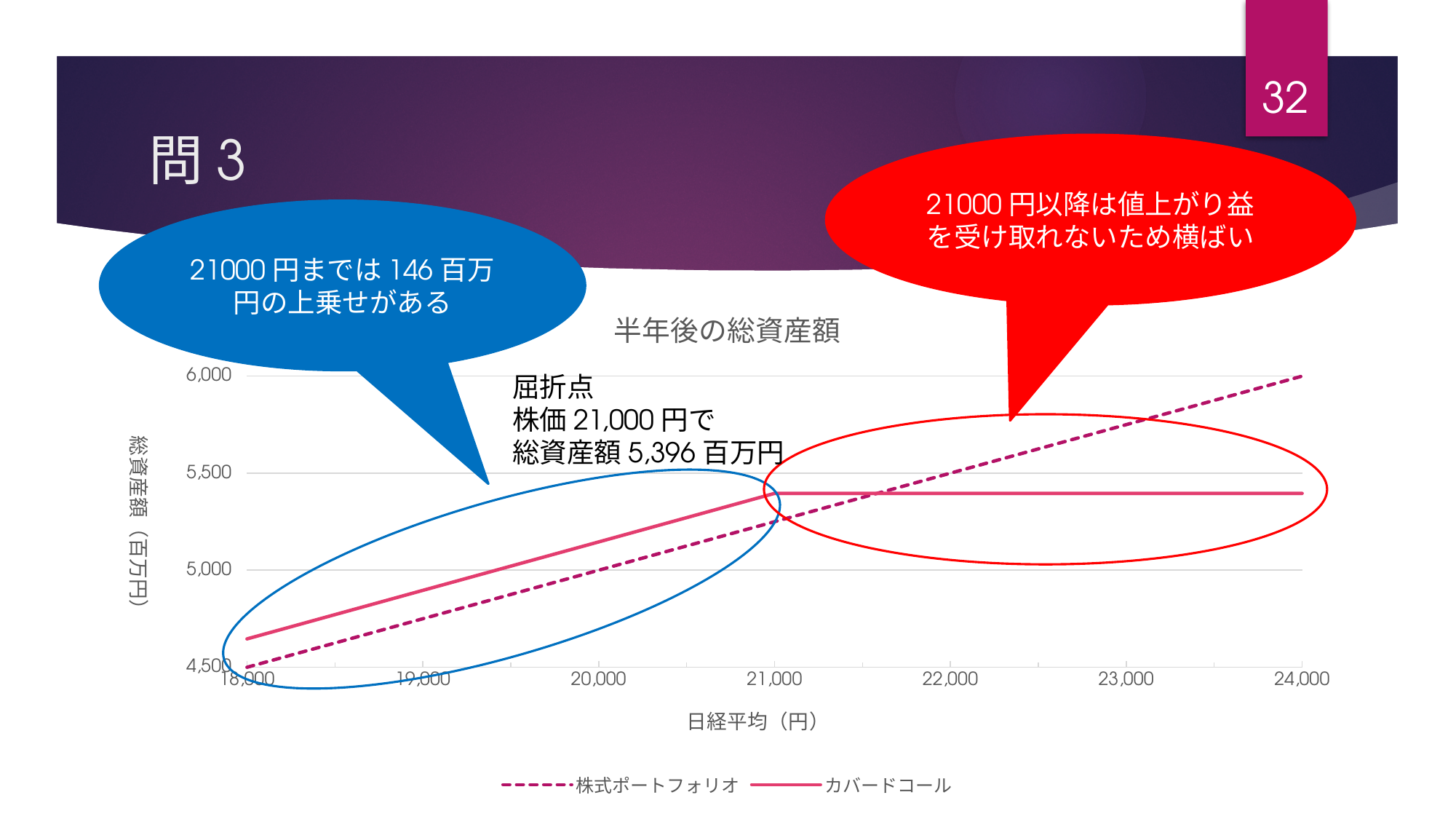

32
# 問3
21000円以降は値上がり益を受け取れないため横ばい
21000円までは146百万円の上乗せがある

### Chart: 半年後の総資産額

| Category | 株式ポートフォリオ | カバードコール |
|---|---|---|
| 18000 | 4500.0 | 4646.0 |
| 19000 | 4750.0 | 4896.0 |
| 20000 | 5000.0 | 5146.0 |
| 21000 | 5250.0 | 5396.0 |
| 22000 | 5500.0 | 5396.0 |
| 23000 | 5750.0 | 5396.0 |
| 24000 | 6000.0 | 5396.0 |
屈折点
株価21,000円で
総資産額5,396百万円